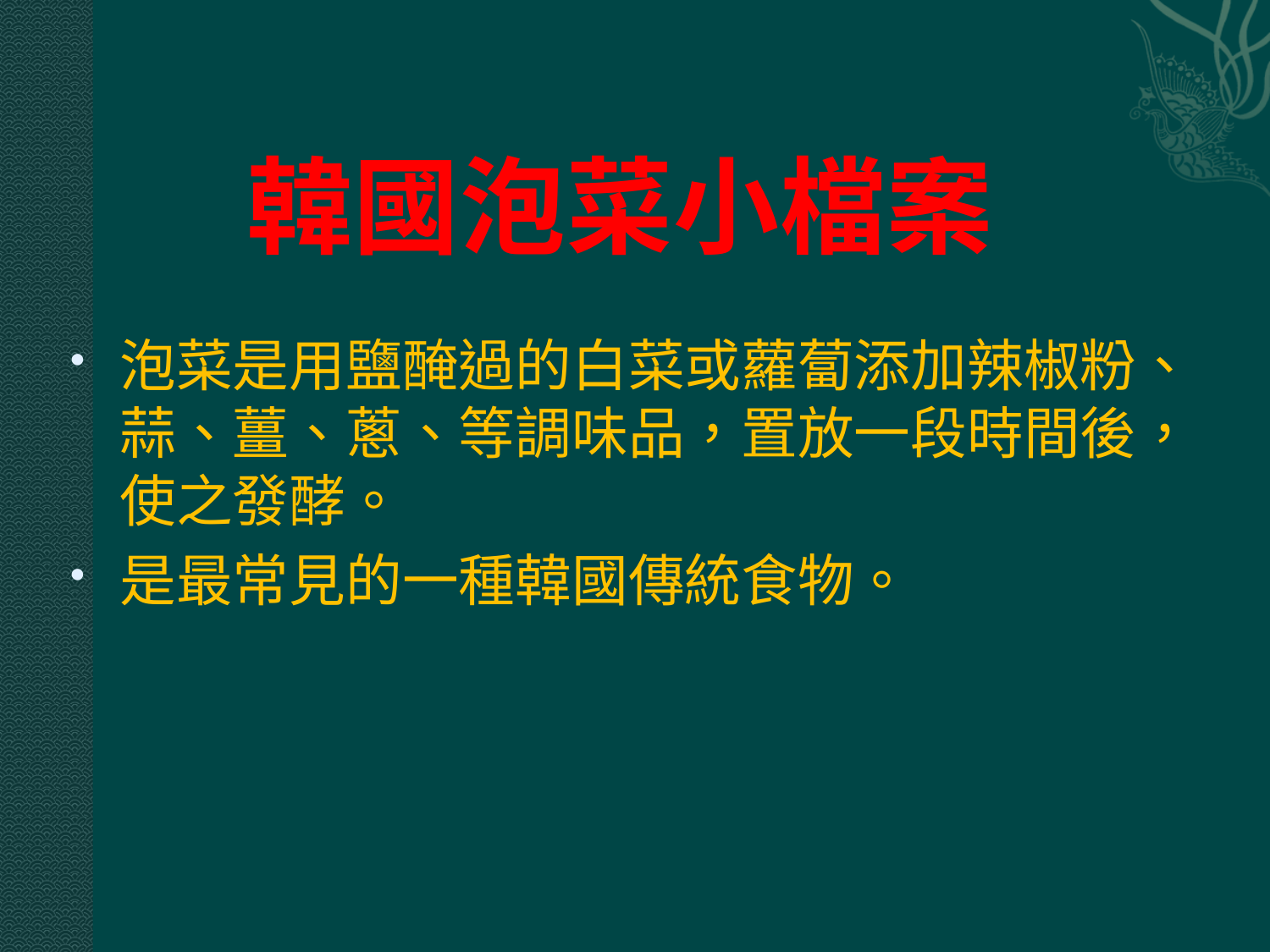

# 韓國泡菜小檔案
泡菜是用鹽醃過的白菜或蘿蔔添加辣椒粉、蒜、薑、蔥、等調味品，置放一段時間後，使之發酵。
是最常見的一種韓國傳統食物。